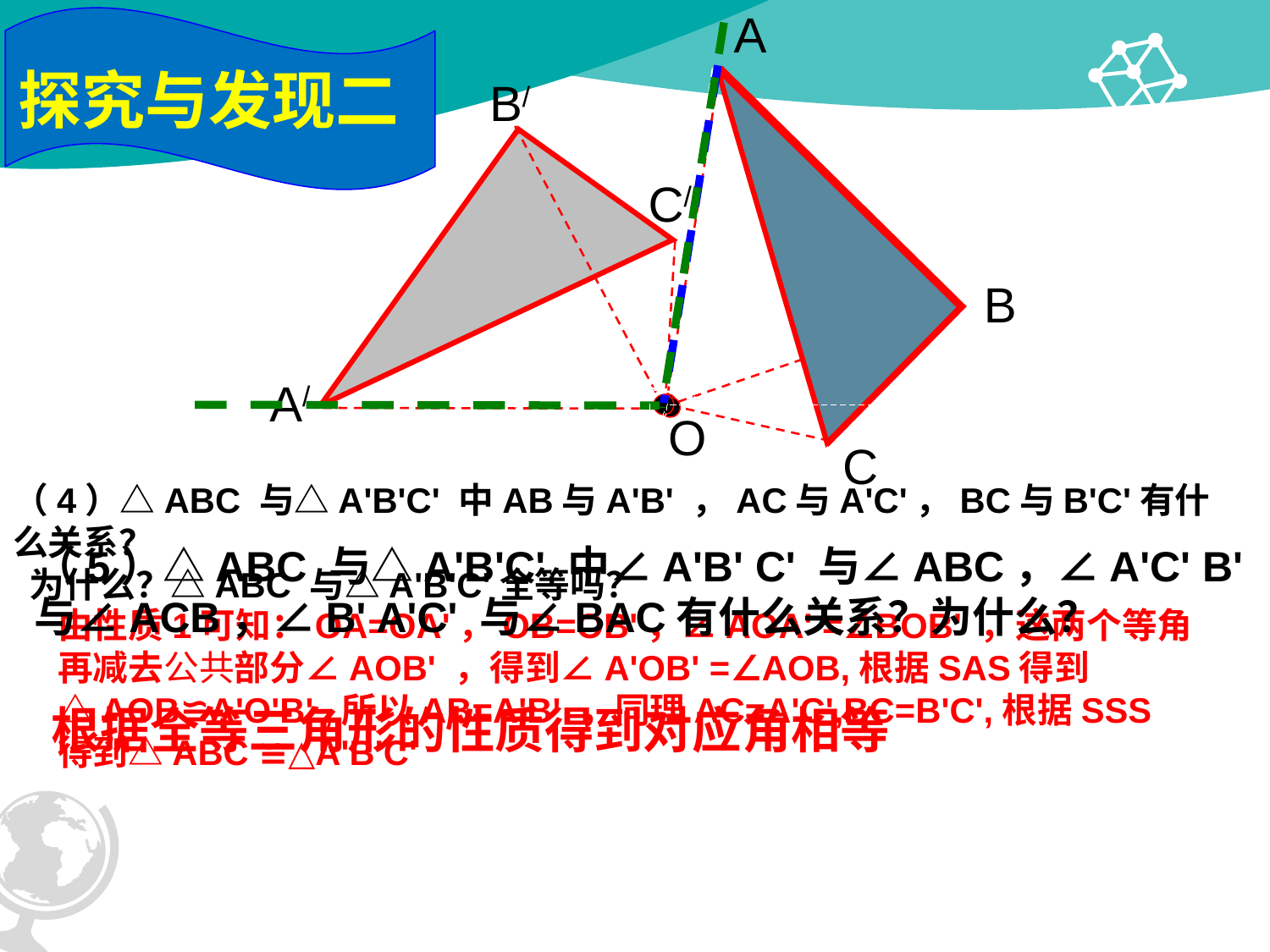

A
探究与发现二

B/

C/

B

A/

O

C
（4）△ABC 与△A'B'C' 中AB与A'B' ，AC与A'C'，BC与B'C'有什么关系？
 为什么？△ABC 与△A'B'C'全等吗？
（5）△ABC 与△A'B'C' 中∠A'B' C' 与∠ABC，∠A'C' B' 与∠ACB，∠B' A'C' 与∠BAC有什么关系？为什么？
由性质1可知：OA=OA'，OB=OB'，∠AOA' =∠BOB' ，这两个等角再减去公共部分∠AOB' ，得到∠A'OB' =∠AOB,根据SAS得到△AOB≌A'O'B' ,所以AB=A'B' ，同理AC=A'C',BC=B'C',根据SSS得到△ABC ≌△A'B'C'
根据全等三角形的性质得到对应角相等